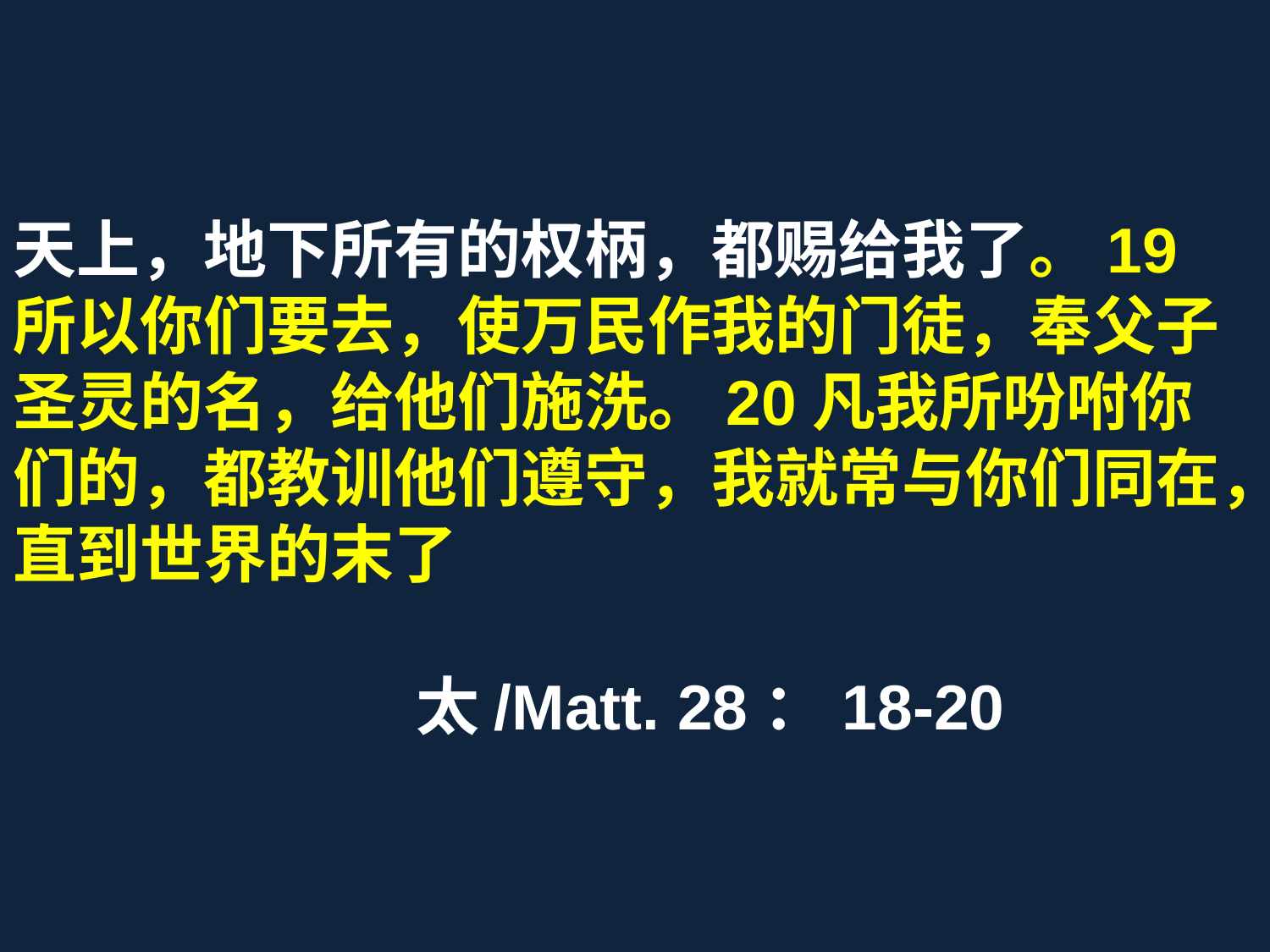

天上，地下所有的权柄，都赐给我了。19所以你们要去，使万民作我的门徒，奉父子圣灵的名，给他们施洗。20凡我所吩咐你们的，都教训他们遵守，我就常与你们同在，直到世界的末了
                            太/Matt. 28：18-20